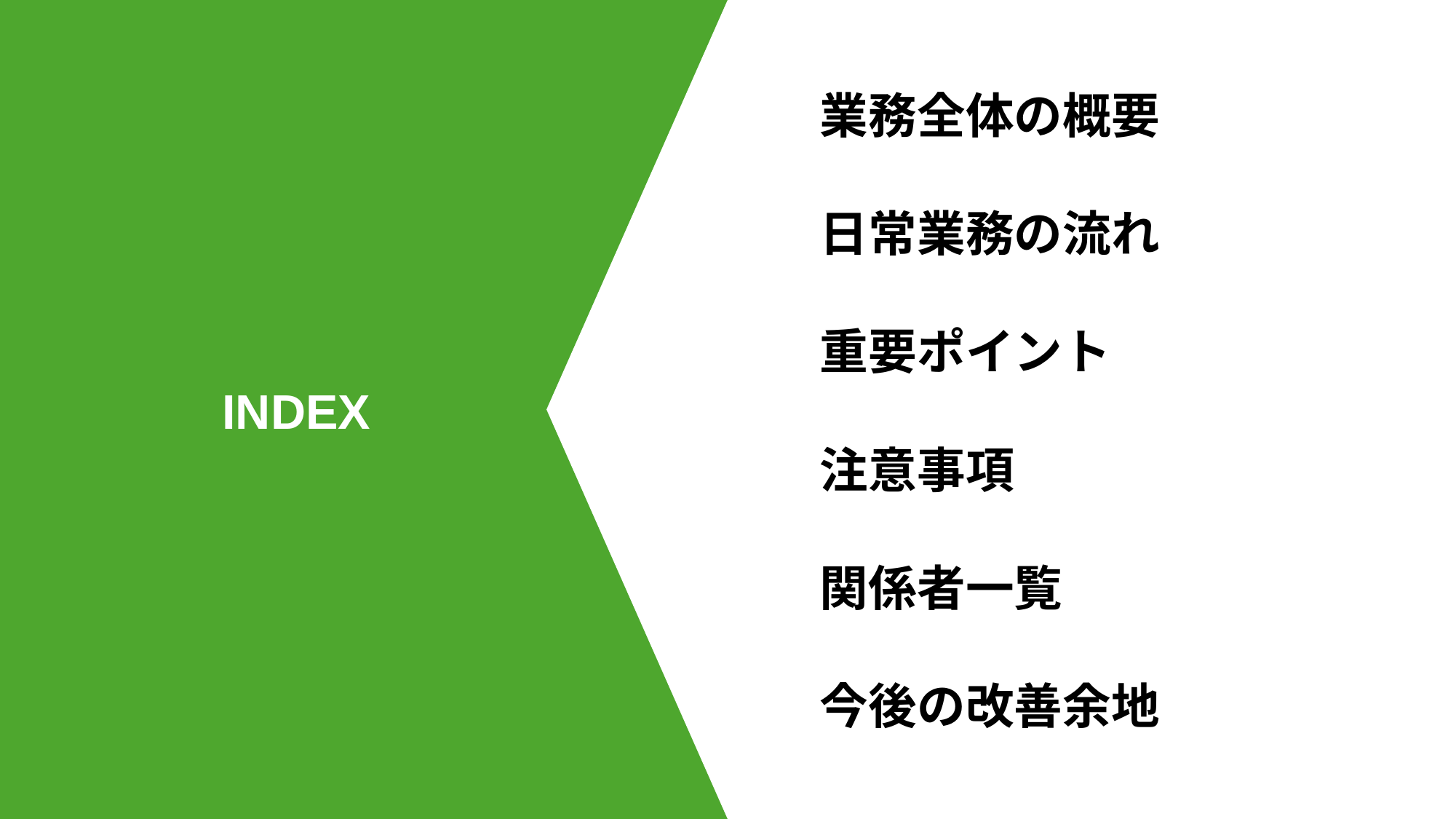

業務全体の概要
日常業務の流れ
重要ポイント
注意事項
関係者一覧
今後の改善余地
INDEX